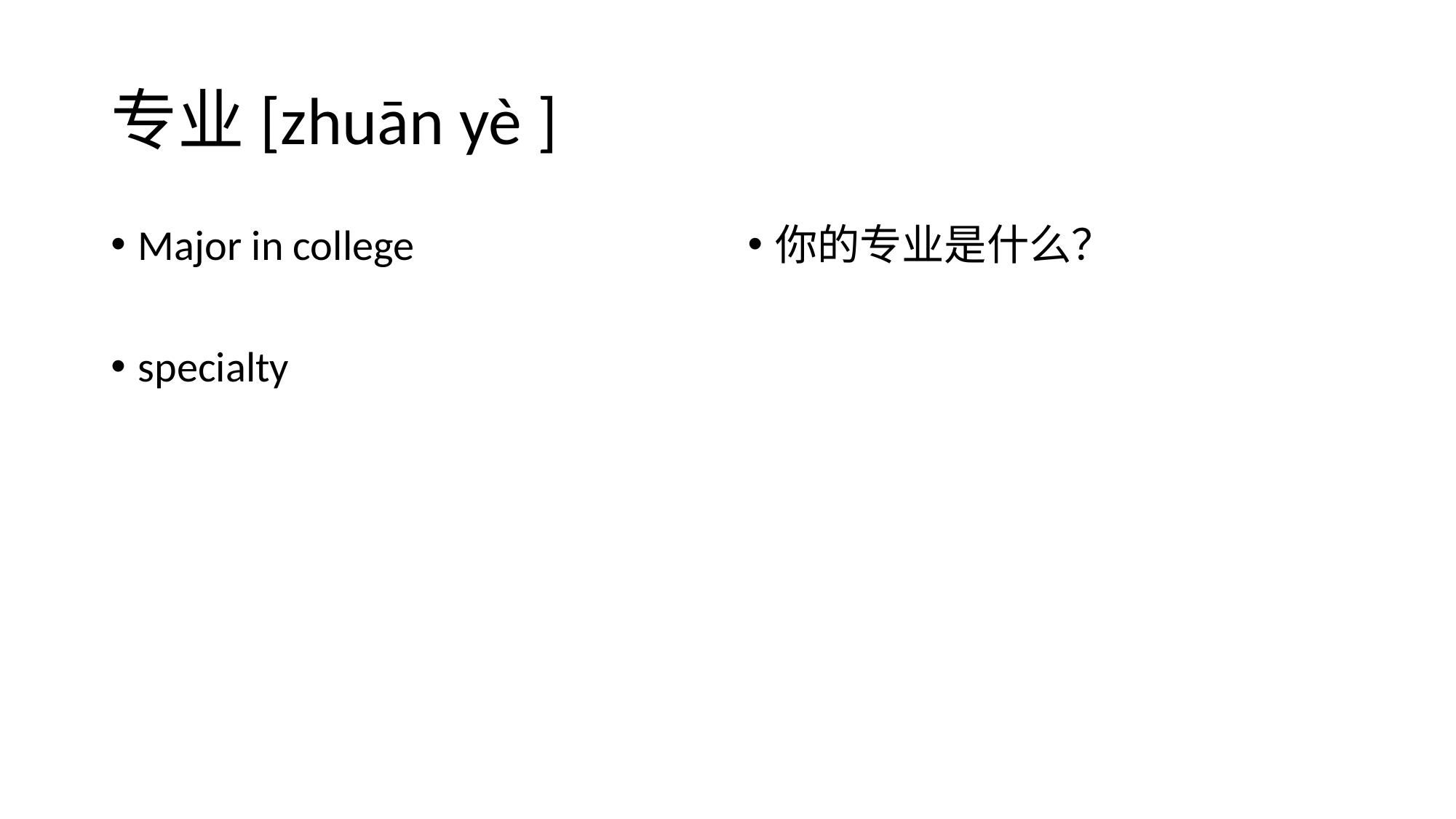

# 专业[zhuān yè ]
Major in college

specialty
你的专业是什么？